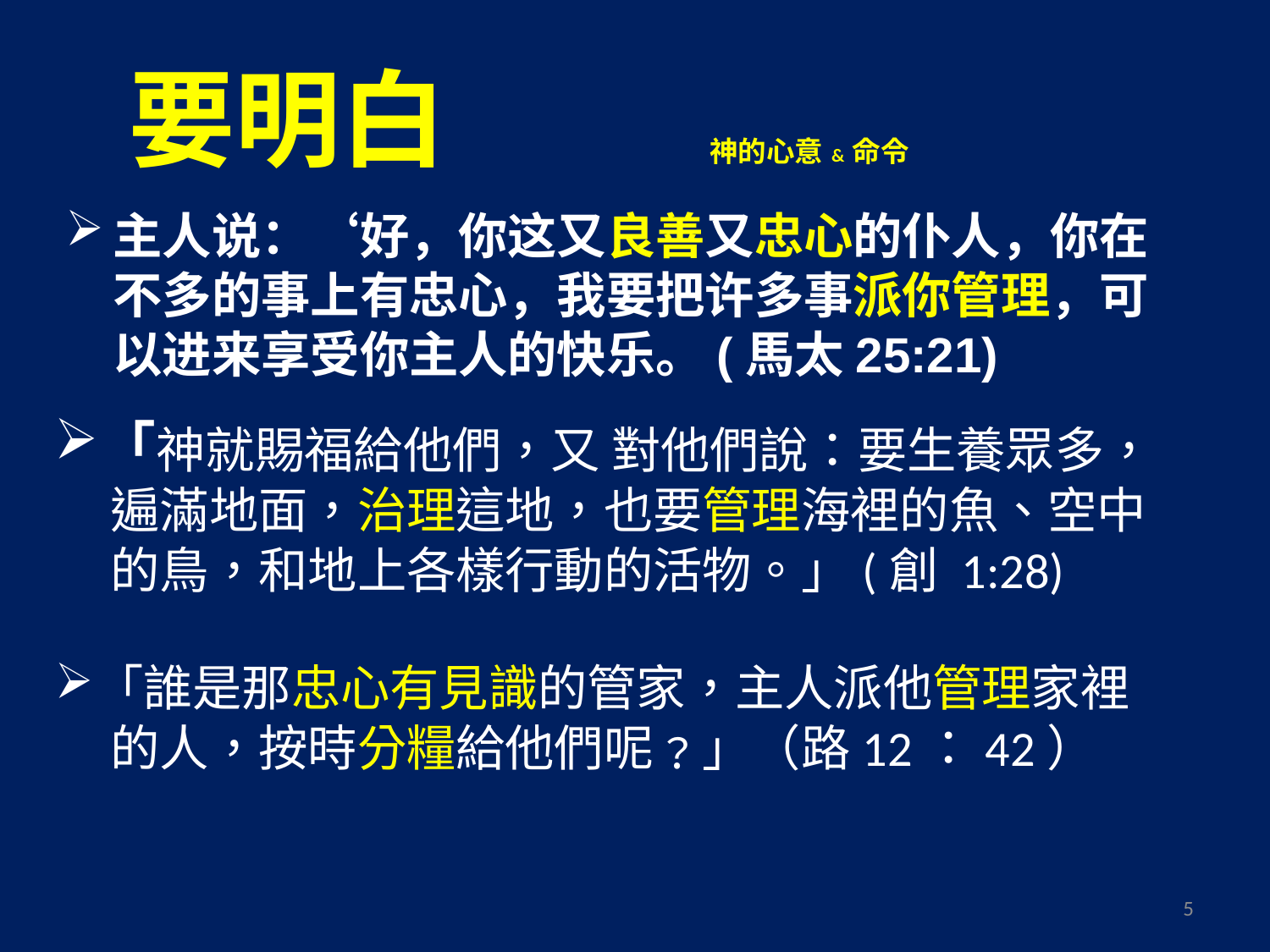

要明白
# 神的心意 & 命令
主人说：‘好，你这又良善又忠心的仆人，你在不多的事上有忠心，我要把许多事派你管理，可以进来享受你主人的快乐。(馬太25:21)

「神就賜福給他們，又 對他們說：要生養眾多，
    遍滿地面，治理這地，也要管理海裡的魚、空中
    的鳥，和地上各樣行動的活物。」(創 1:28)

「誰是那忠心有見識的管家，主人派他管理家裡
    的人，按時分糧給他們呢﹖」（路12：42）

5